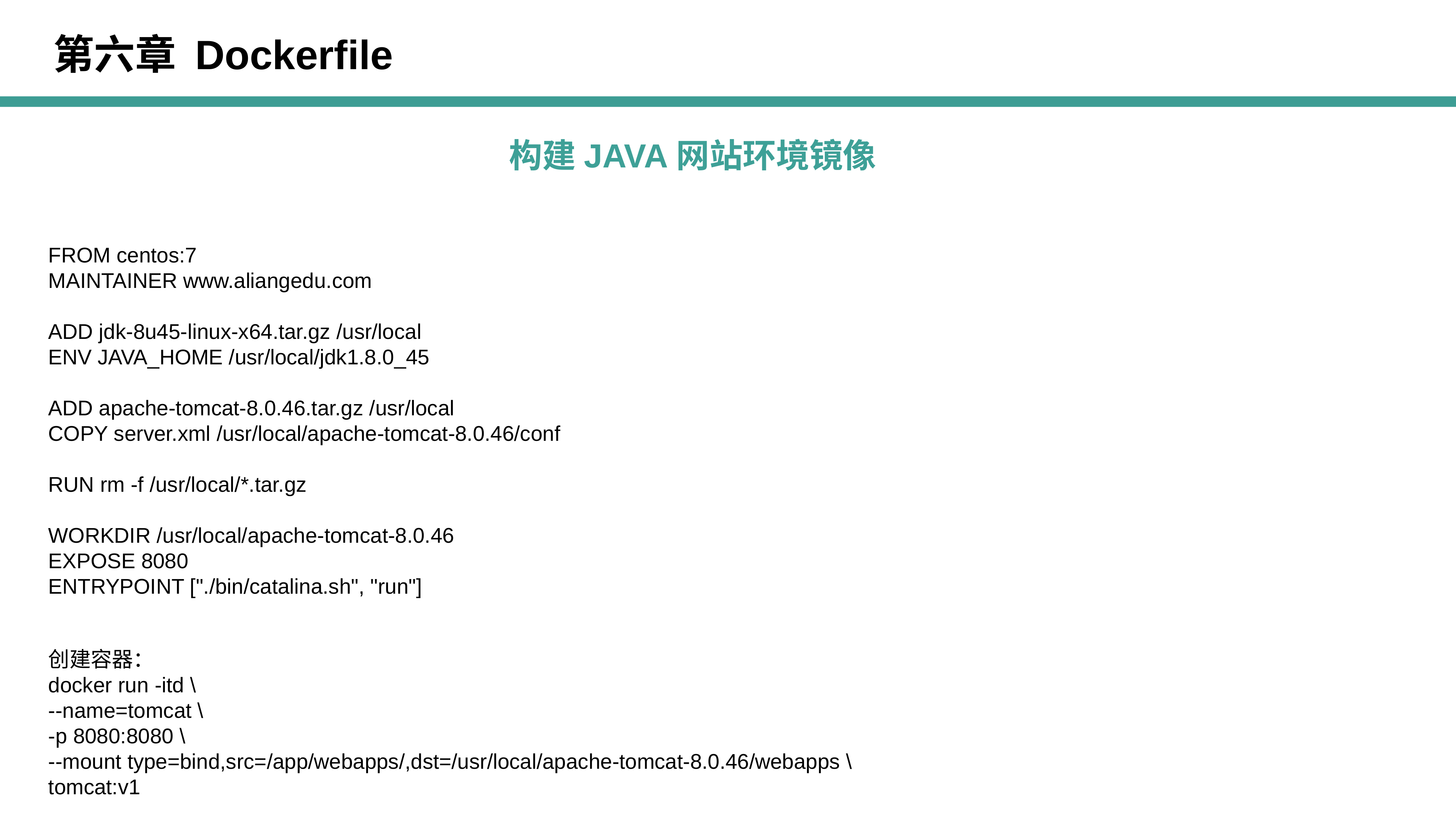

第六章 Dockerfile

构建JAVA网站环境镜像
FROM centos:7
MAINTAINER www.aliangedu.com

ADD jdk-8u45-linux-x64.tar.gz /usr/local
ENV JAVA_HOME /usr/local/jdk1.8.0_45

ADD apache-tomcat-8.0.46.tar.gz /usr/local
COPY server.xml /usr/local/apache-tomcat-8.0.46/conf

RUN rm -f /usr/local/*.tar.gz

WORKDIR /usr/local/apache-tomcat-8.0.46
EXPOSE 8080
ENTRYPOINT ["./bin/catalina.sh", "run"]
创建容器：
docker run -itd \
--name=tomcat \
-p 8080:8080 \
--mount type=bind,src=/app/webapps/,dst=/usr/local/apache-tomcat-8.0.46/webapps \
tomcat:v1